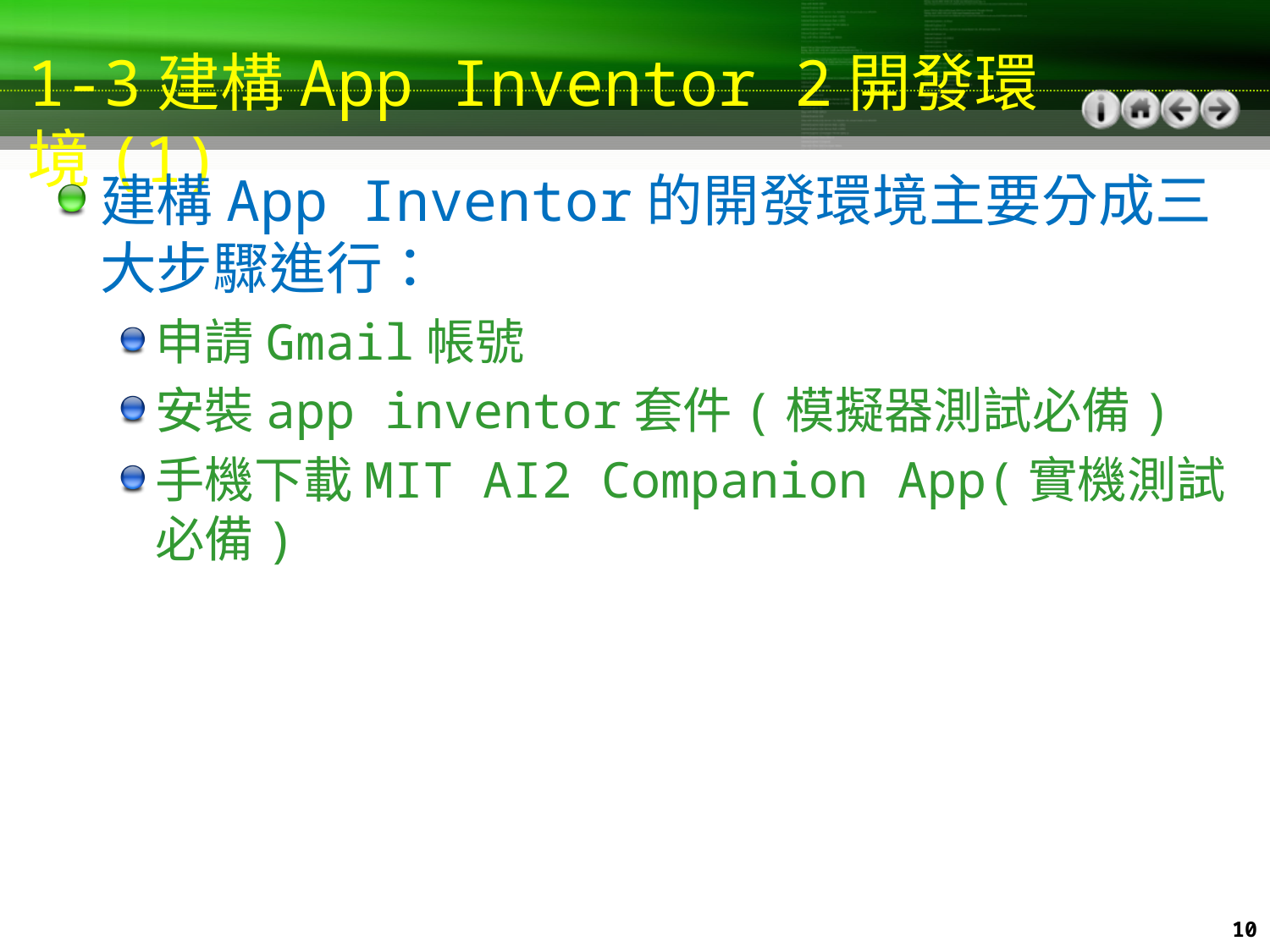

# 1-3建構App Inventor 2開發環境(1)
建構App Inventor的開發環境主要分成三大步驟進行：
申請Gmail帳號
安裝app inventor套件(模擬器測試必備)
手機下載MIT AI2 Companion App(實機測試必備)